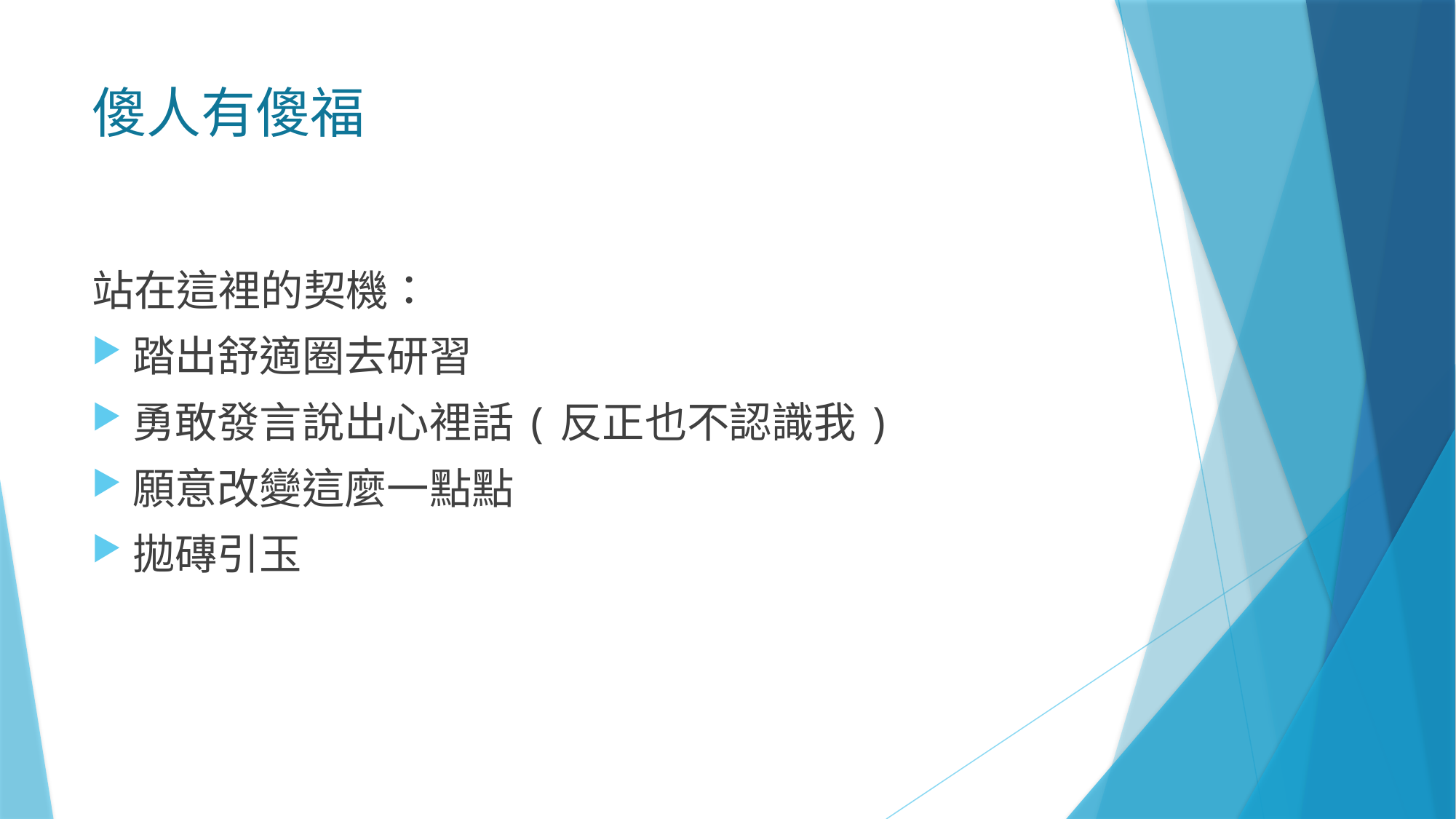

# 傻人有傻福
站在這裡的契機：
踏出舒適圈去研習
勇敢發言說出心裡話(反正也不認識我)
願意改變這麼一點點
拋磚引玉